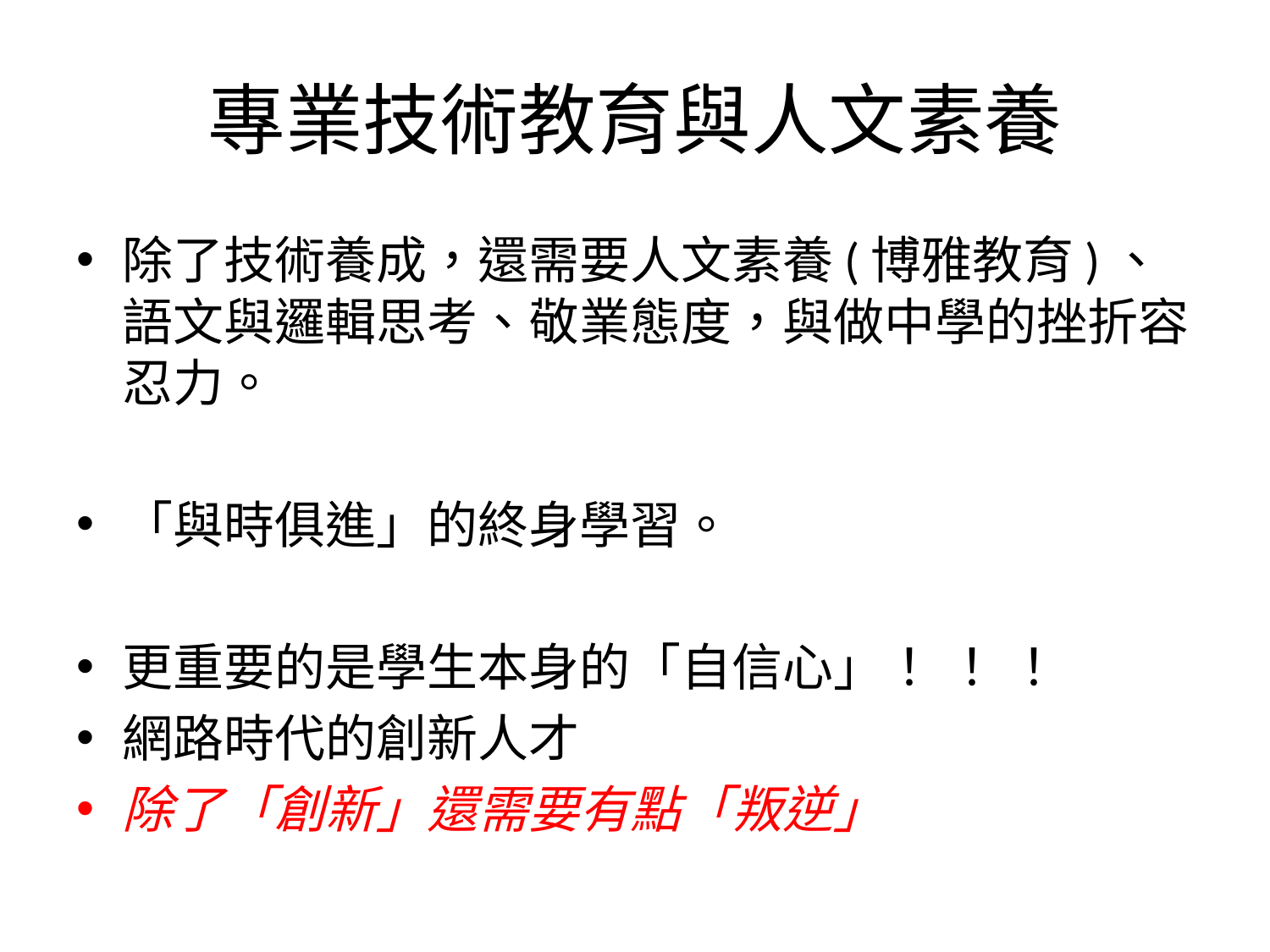

# 專業技術教育與人文素養
除了技術養成，還需要人文素養(博雅教育)、語文與邏輯思考、敬業態度，與做中學的挫折容忍力。

「與時俱進」的終身學習。

更重要的是學生本身的「自信心」！ ！ ！
網路時代的創新人才
除了「創新」還需要有點「叛逆」